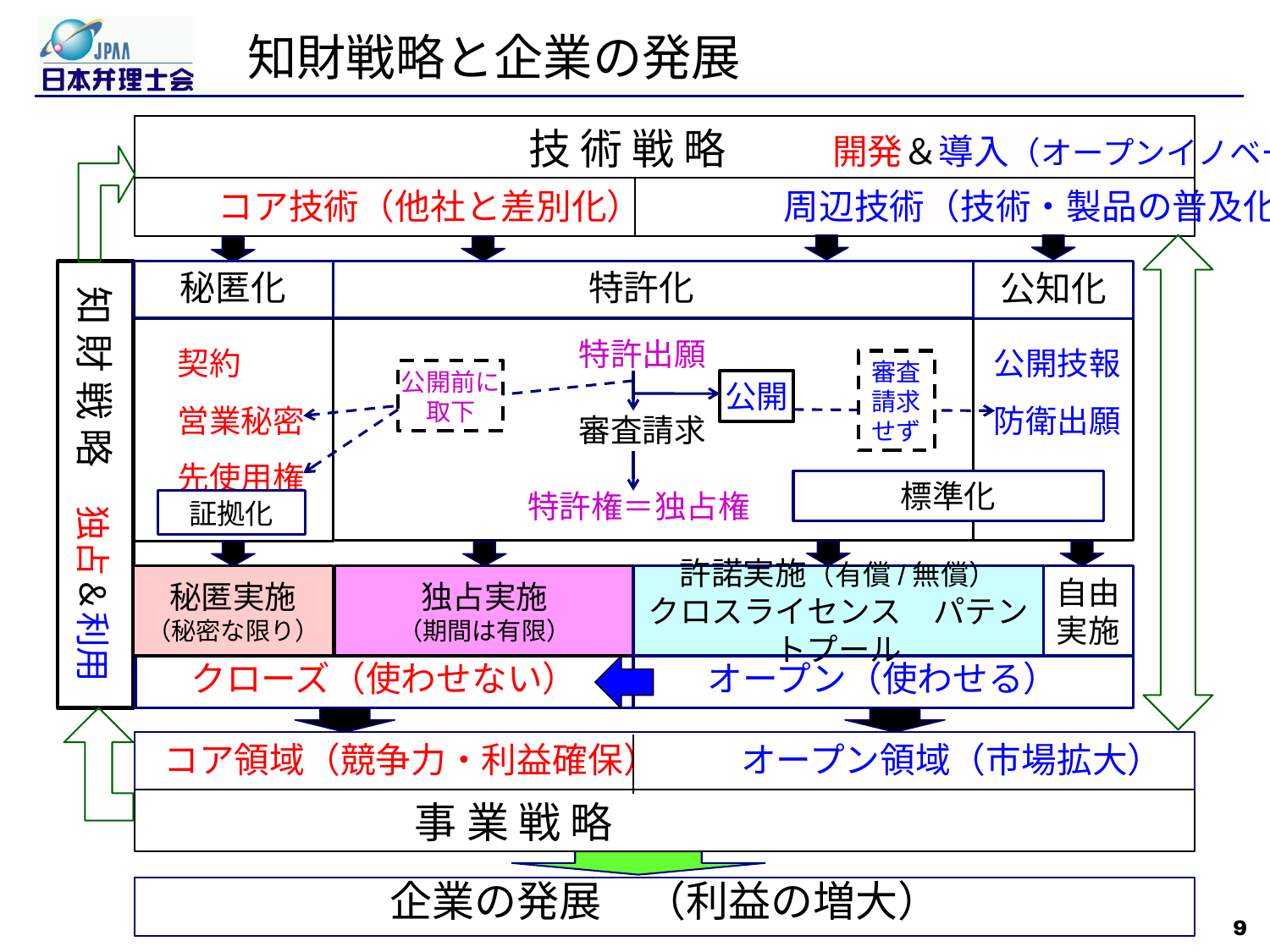

# 知財戦略と企業の発展
　　　　　　　　　技 術 戦 略　　　開発＆導入（オープンイノベーション）

　　コア技術（他社と差別化）　　　　周辺技術（技術・製品の普及化）

公知化
知 財 戦 略　独占＆利用
秘匿化
特許化
　契約
　営業秘密
　先使用権
特許出願

審査請求

特許権＝独占権
　公開技報
　防衛出願
審査
請求
せず
公開前に
取下
公開

標準化
証拠化

許諾実施（有償/無償）
クロスライセンス　パテントプール
秘匿実施
（秘密な限り）
独占実施
（期間は有限）
自由
実施

クローズ（使わせない）
オープン（使わせる）

 コア領域（競争力・利益確保） 　     オープン領域（市場拡大）
                           事 業 戦 略

企業の発展　（利益の増大）
9